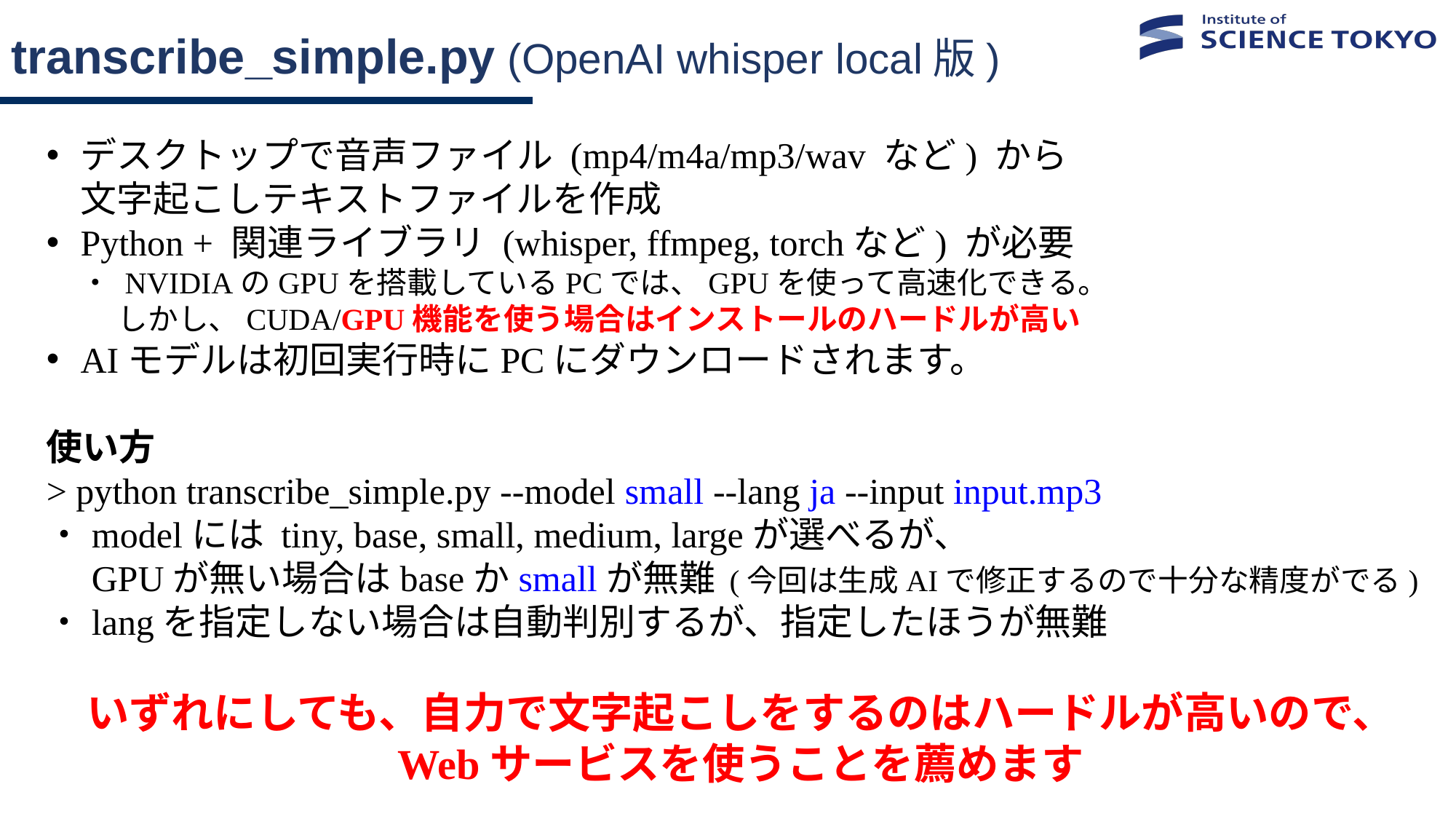

# transcribe_simple.py (OpenAI whisper local版)
デスクトップで音声ファイル (mp4/m4a/mp3/wav など) から
文字起こしテキストファイルを作成
Python + 関連ライブラリ (whisper, ffmpeg, torchなど) が必要
・ NVIDIAのGPUを搭載しているPCでは、GPUを使って高速化できる。
　 しかし、CUDA/GPU機能を使う場合はインストールのハードルが高い
AIモデルは初回実行時にPCにダウンロードされます。

使い方
> python transcribe_simple.py --model small --lang ja --input input.mp3
・modelには tiny, base, small, medium, largeが選べるが、
　GPUが無い場合はbaseかsmallが無難 (今回は生成AIで修正するので十分な精度がでる)
・langを指定しない場合は自動判別するが、指定したほうが無難

いずれにしても、自力で文字起こしをするのはハードルが高いので、
Webサービスを使うことを薦めます